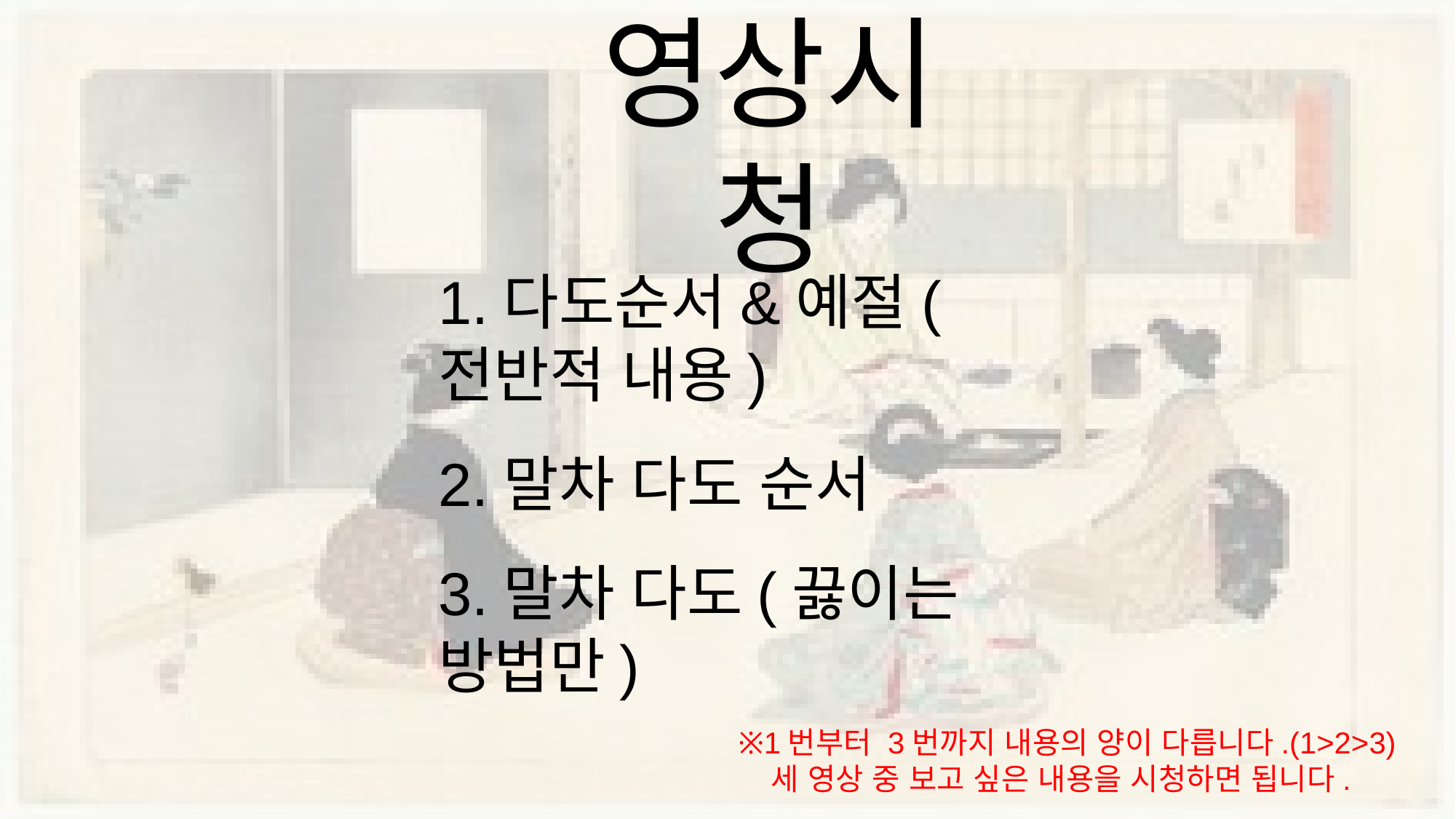

# 영상시청
1.다도순서&예절(전반적 내용)

2.말차 다도 순서

3.말차 다도(끓이는 방법만)
※1번부터 3번까지 내용의 양이 다릅니다.(1>2>3)
   세 영상 중 보고 싶은 내용을 시청하면 됩니다.